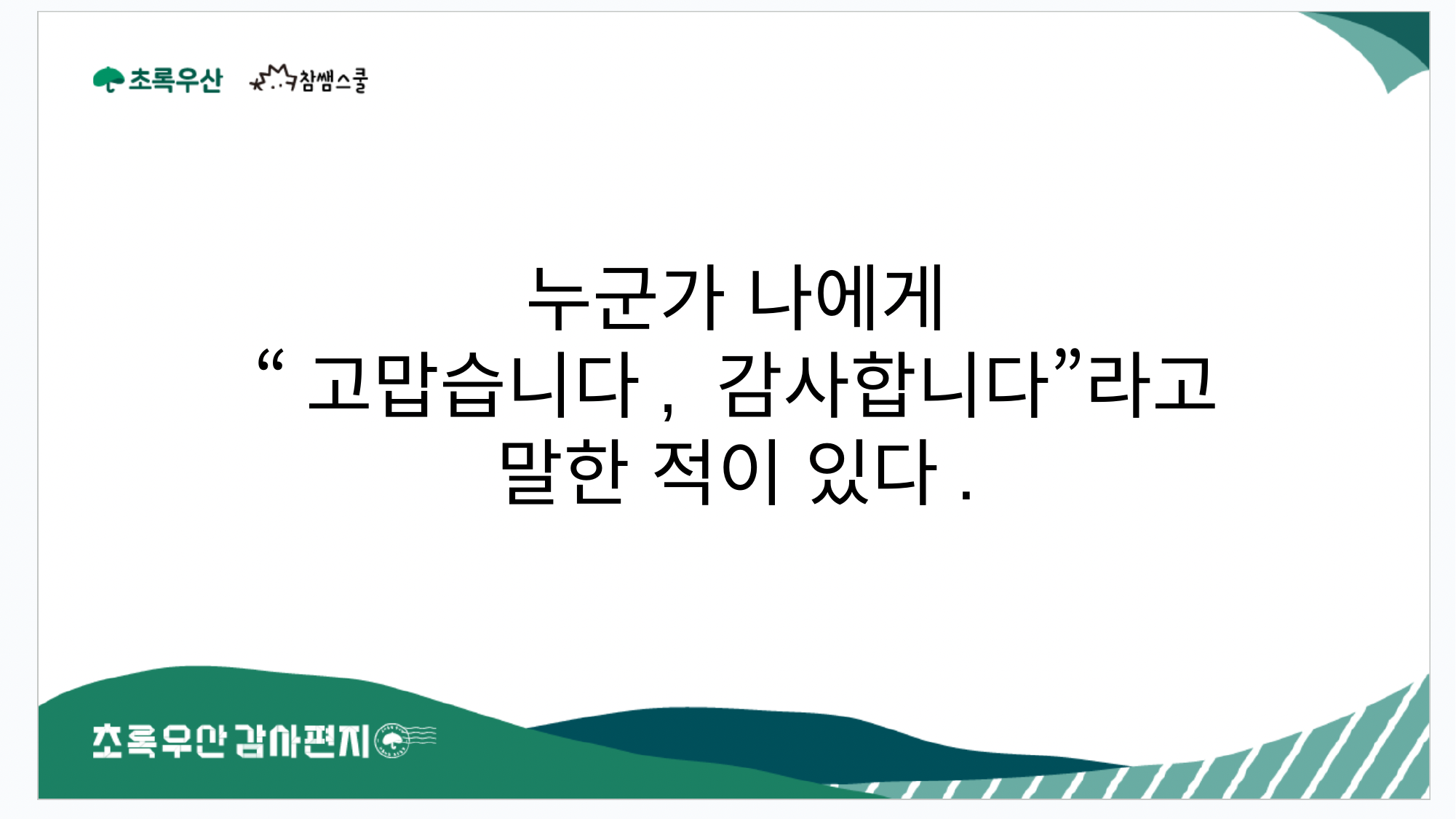

누군가 나에게
“고맙습니다, 감사합니다”라고
말한 적이 있다.